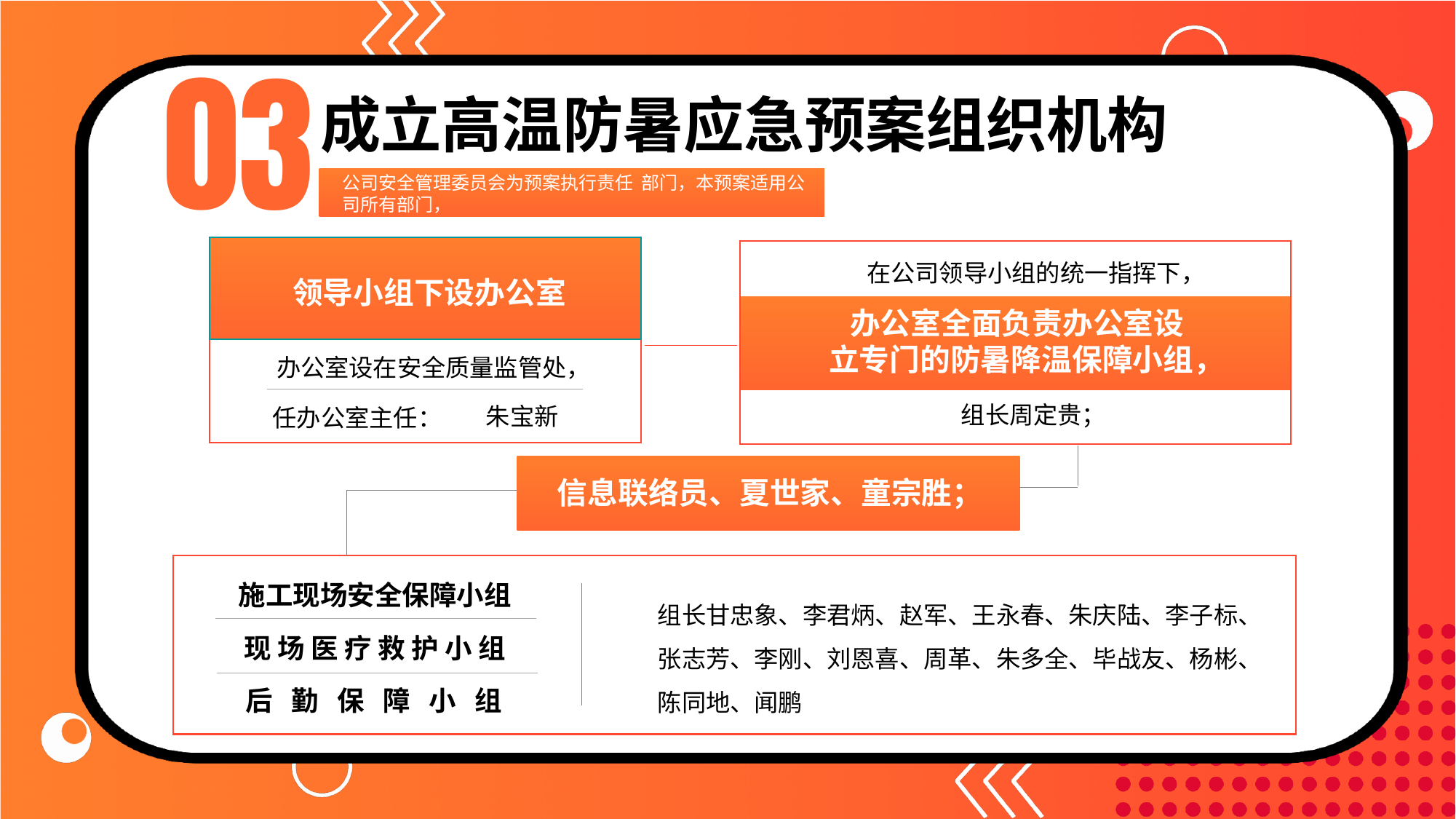

03
成立高温防暑应急预案组织机构
公司安全管理委员会为预案执行责任  部门，本预案适用公司所有部门，

领导小组下设办公室
办公室设在安全质量监管处，
朱宝新
任办公室主任：

在公司领导小组的统一指挥下，

  办公室全面负责办公室设
立专门的防暑降温保障小组，
组长周定贵；

信息联络员、夏世家、童宗胜；

施工现场安全保障小组
组长甘忠象、李君炳、赵军、王永春、朱庆陆、李子标、张志芳、李刚、刘恩喜、周革、朱多全、毕战友、杨彬、陈同地、闻鹏
现 场 医 疗 救 护 小 组
后   勤   保   障   小   组